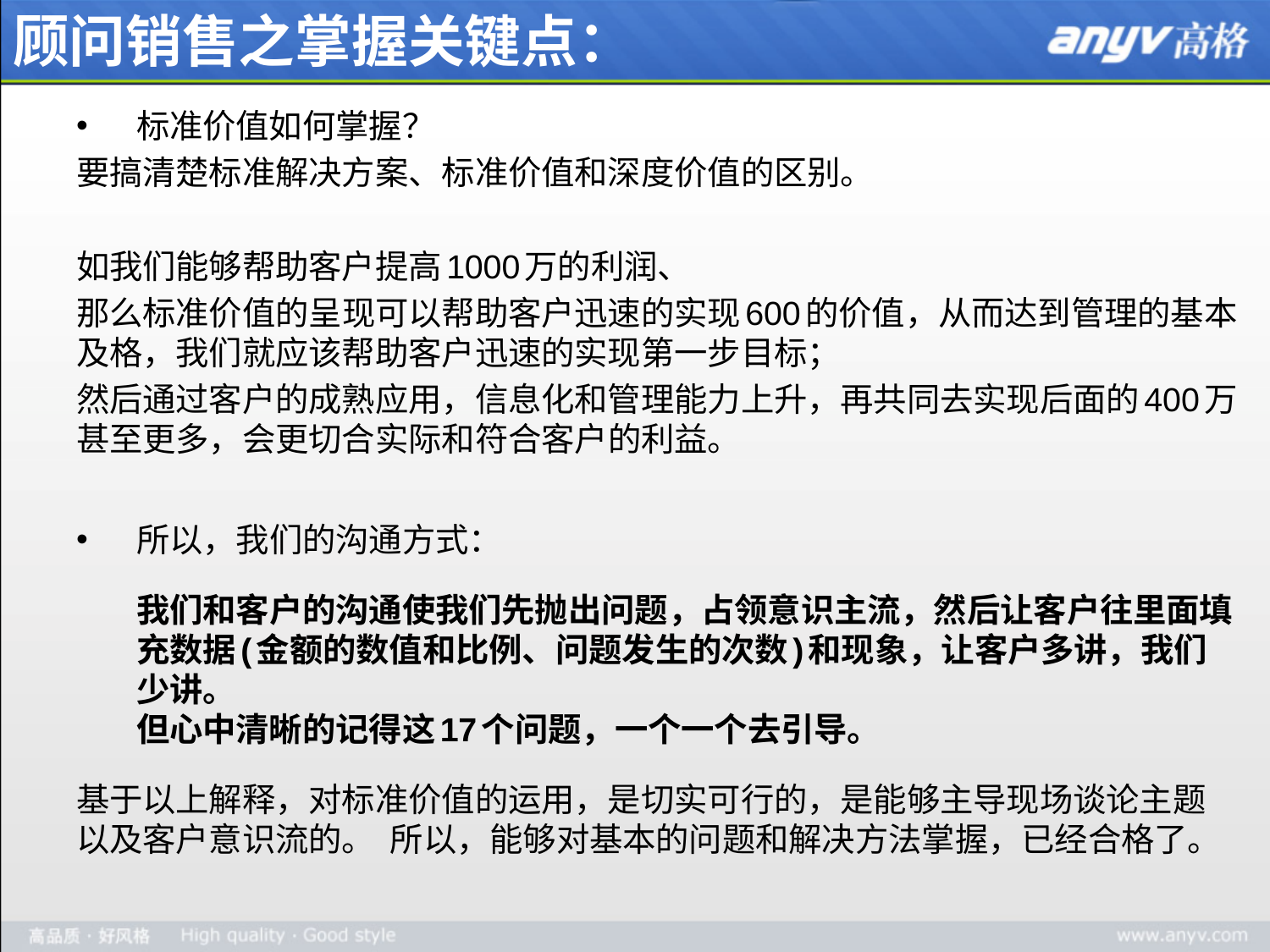

# 顾问销售之掌握关键点：
标准价值如何掌握？
要搞清楚标准解决方案、标准价值和深度价值的区别。

如我们能够帮助客户提高1000万的利润、
那么标准价值的呈现可以帮助客户迅速的实现600的价值，从而达到管理的基本及格，我们就应该帮助客户迅速的实现第一步目标；
然后通过客户的成熟应用，信息化和管理能力上升，再共同去实现后面的400万甚至更多，会更切合实际和符合客户的利益。

所以，我们的沟通方式：
我们和客户的沟通使我们先抛出问题，占领意识主流，然后让客户往里面填充数据(金额的数值和比例、问题发生的次数)和现象，让客户多讲，我们少讲。
但心中清晰的记得这17个问题，一个一个去引导。

基于以上解释，对标准价值的运用，是切实可行的，是能够主导现场谈论主题以及客户意识流的。  所以，能够对基本的问题和解决方法掌握，已经合格了。